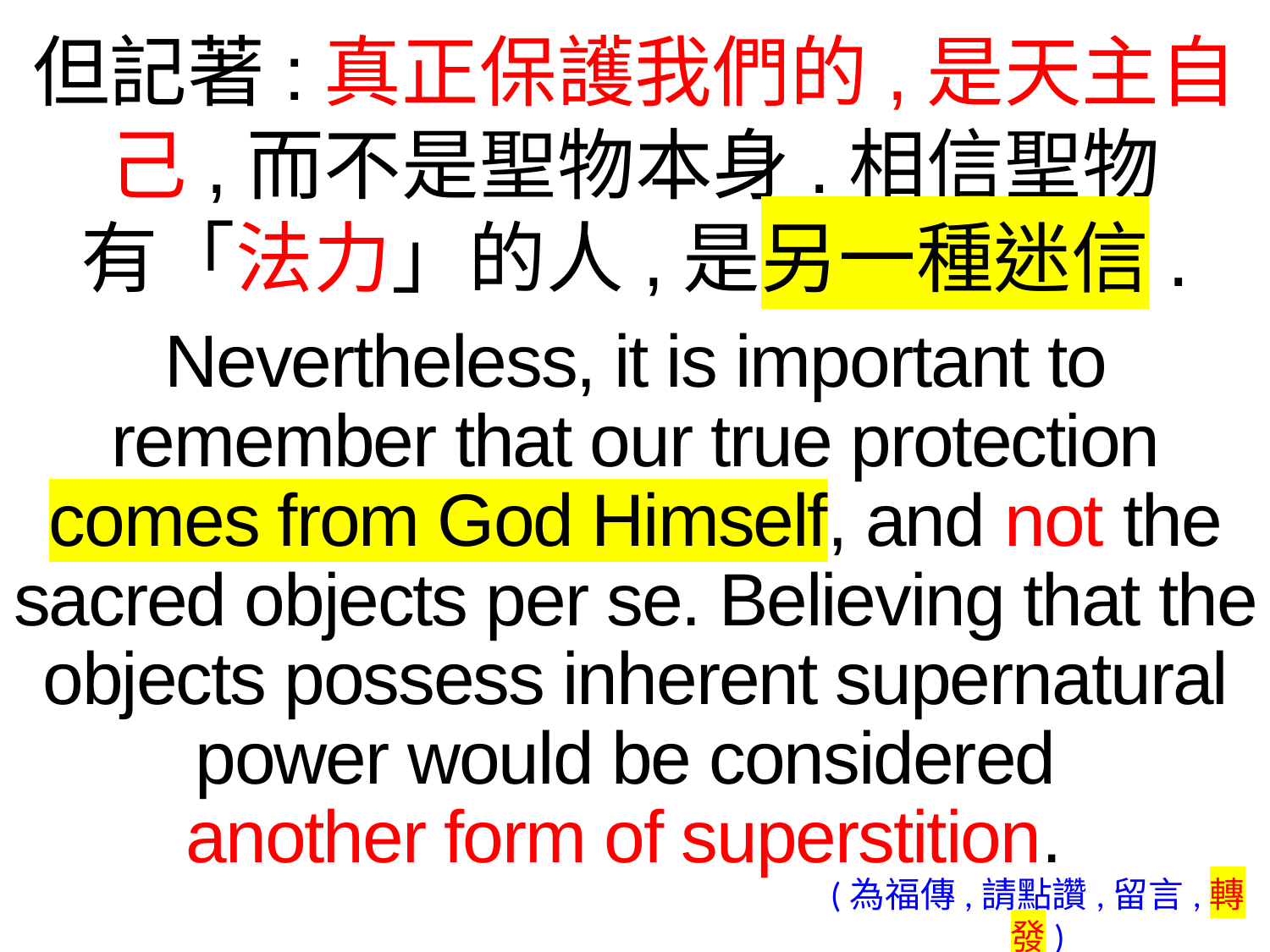

但記著:真正保護我們的,是天主自己,而不是聖物本身.相信聖物
有「法力」的人,是另一種迷信.
Nevertheless, it is important to remember that our true protection comes from God Himself, and not the sacred objects per se. Believing that the objects possess inherent supernatural power would be considered
another form of superstition.
(為福傳,請點讚,留言,轉發)